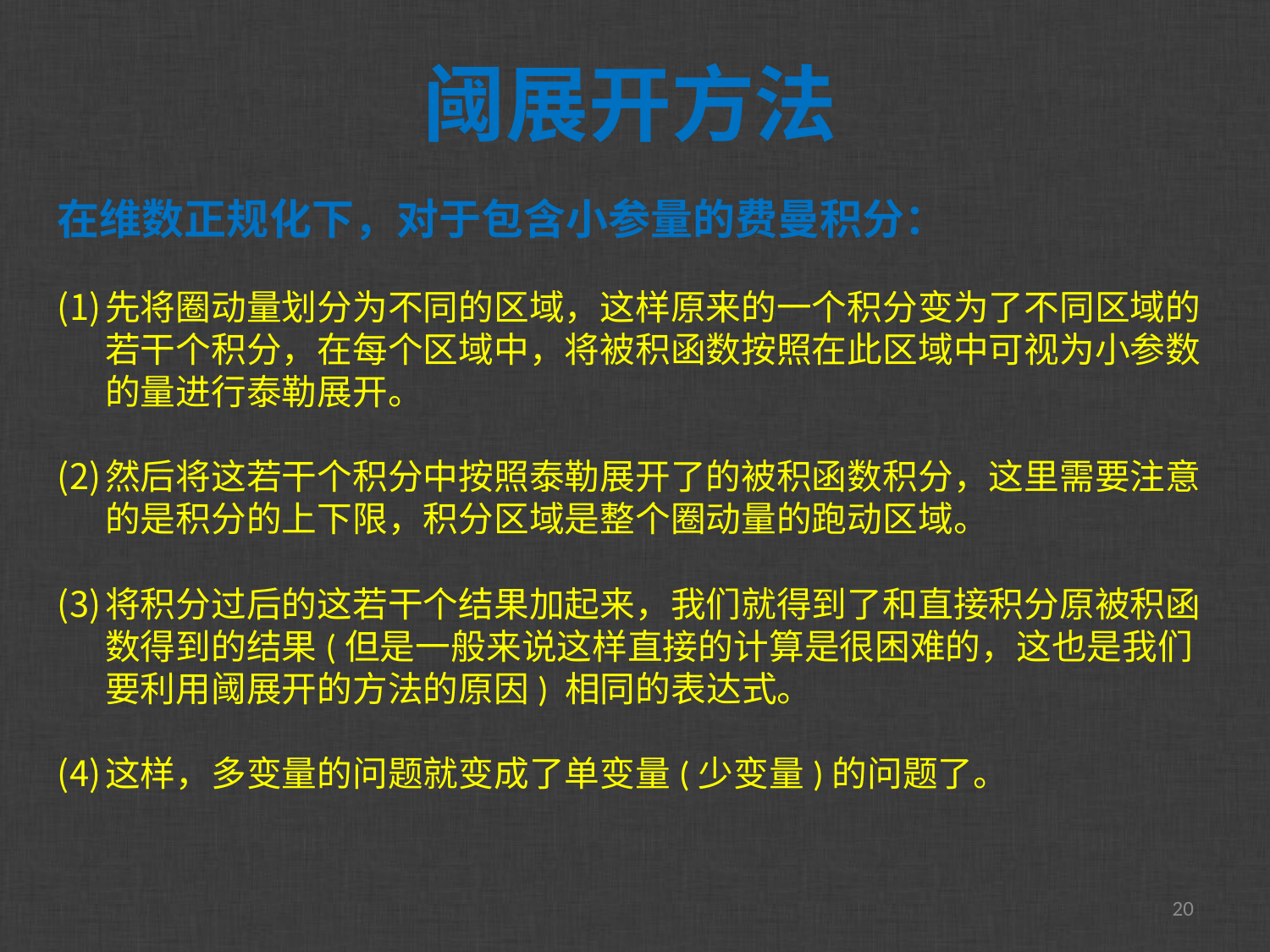

阈展开方法
在维数正规化下，对于包含小参量的费曼积分：

先将圈动量划分为不同的区域，这样原来的一个积分变为了不同区域的若干个积分，在每个区域中，将被积函数按照在此区域中可视为小参数的量进行泰勒展开。

然后将这若干个积分中按照泰勒展开了的被积函数积分，这里需要注意的是积分的上下限，积分区域是整个圈动量的跑动区域。

将积分过后的这若干个结果加起来，我们就得到了和直接积分原被积函数得到的结果(但是一般来说这样直接的计算是很困难的，这也是我们要利用阈展开的方法的原因) 相同的表达式。

这样，多变量的问题就变成了单变量(少变量)的问题了。

20